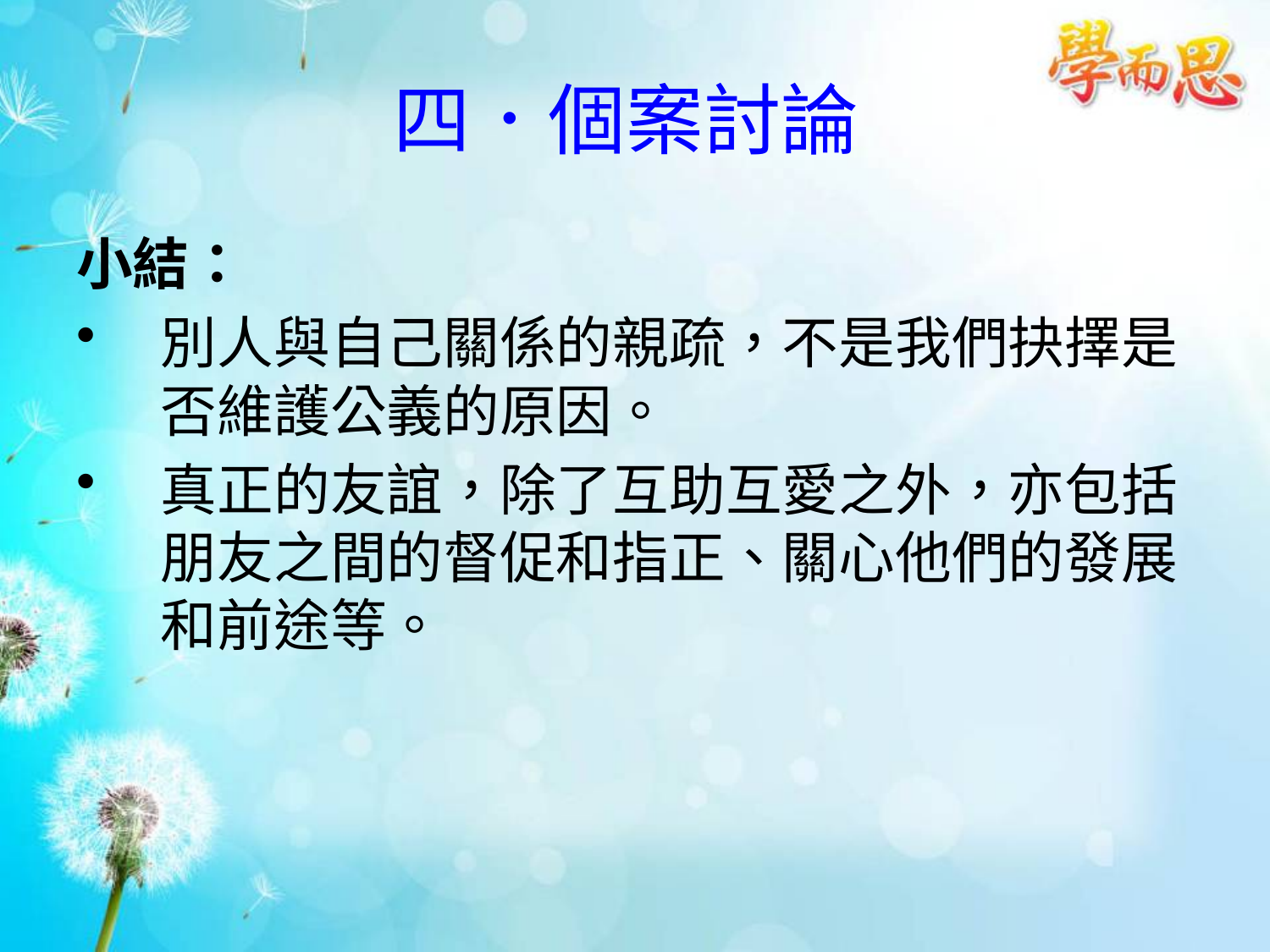

# 四．個案討論
小結：
別人與自己關係的親疏，不是我們抉擇是否維護公義的原因。
真正的友誼，除了互助互愛之外，亦包括朋友之間的督促和指正、關心他們的發展和前途等。